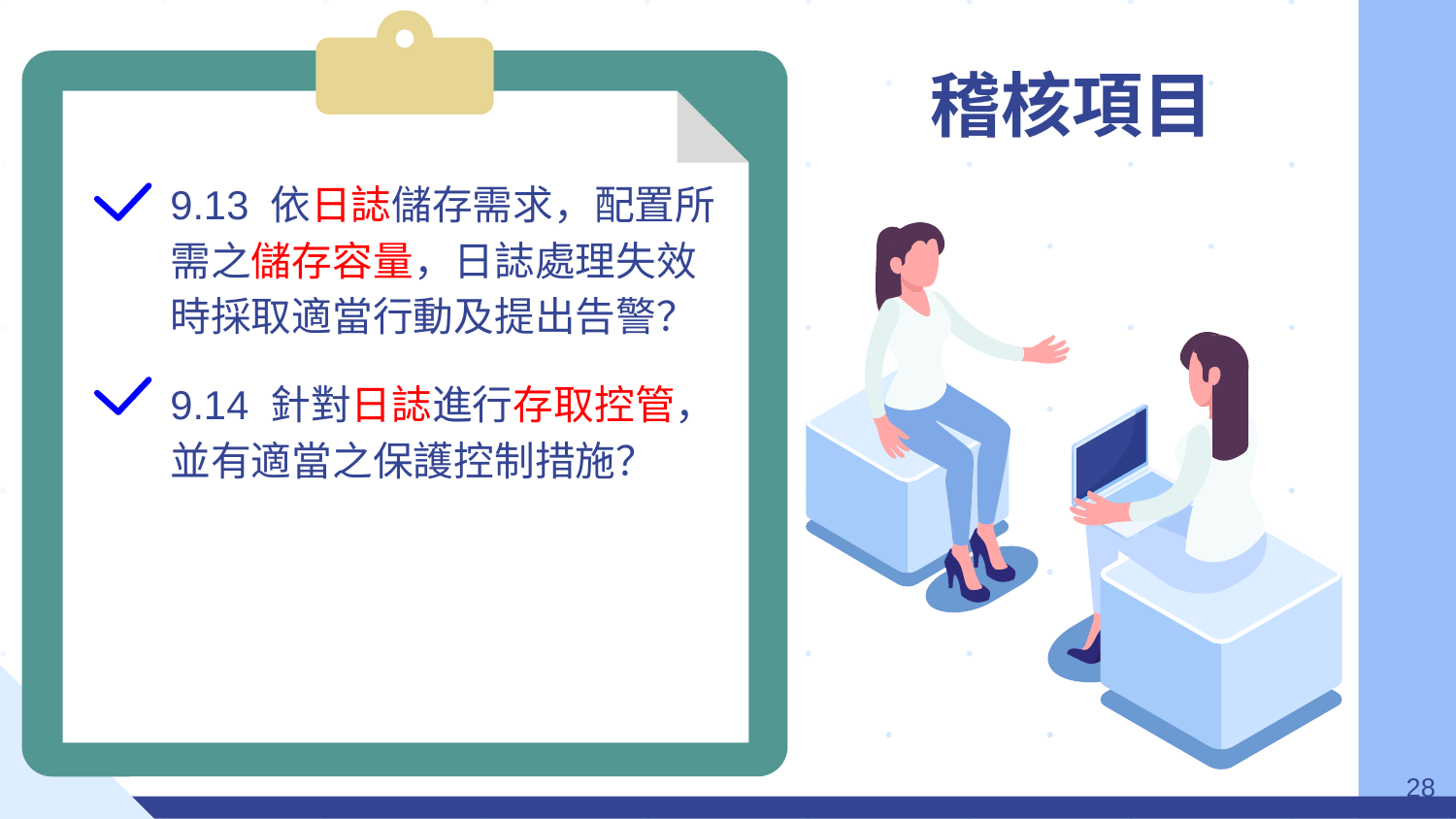

# 稽核項目
9.13 依日誌儲存需求，配置所
需之儲存容量，日誌處理失效
時採取適當行動及提出告警？
9.14 針對日誌進行存取控管，
並有適當之保護控制措施？

28